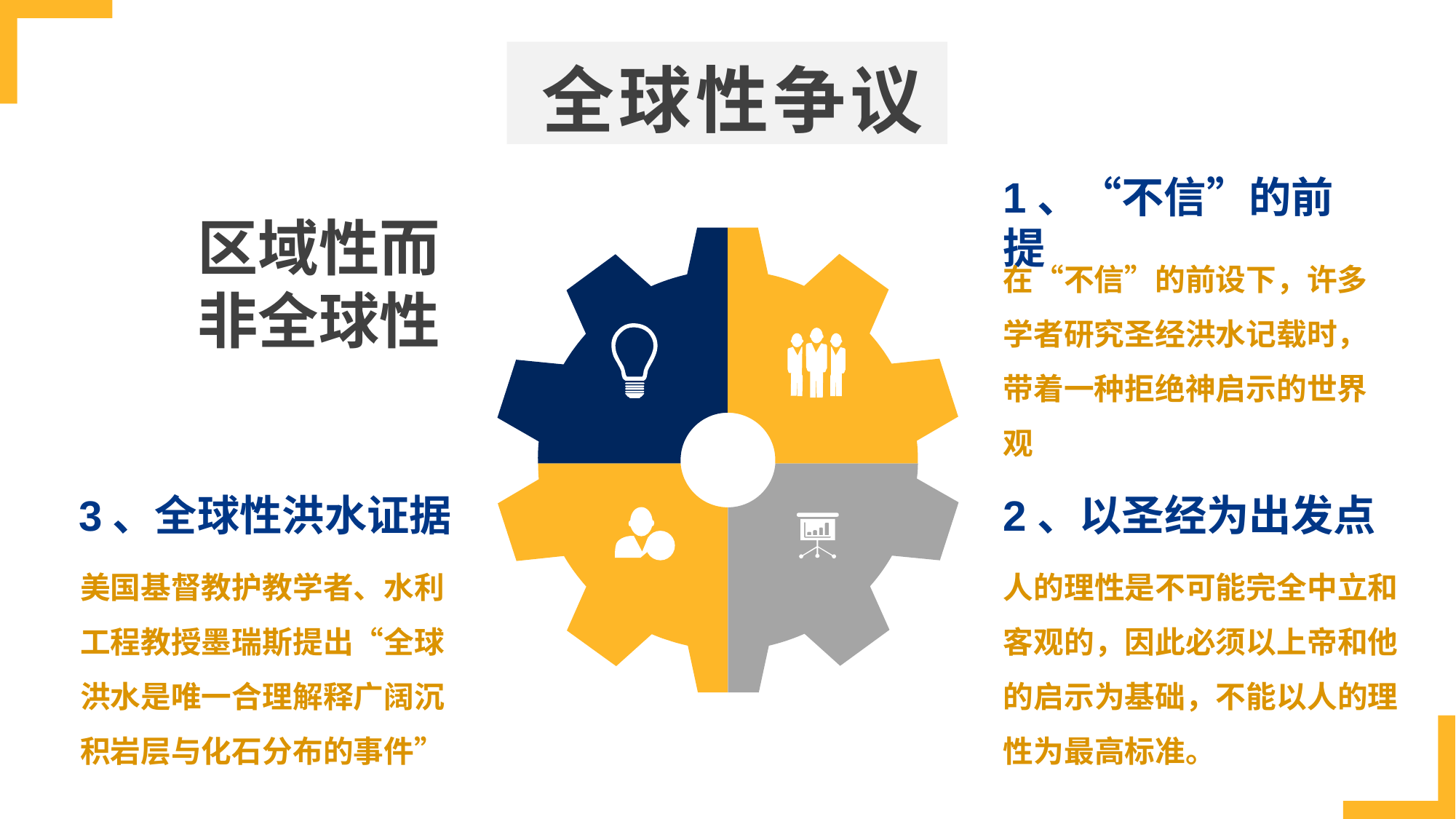

全球性争议
1、“不信”的前提
区域性而非全球性

在“不信”的前设下，许多学者研究圣经洪水记载时，带着一种拒绝神启示的世界观

3、全球性洪水证据
2、以圣经为出发点

美国基督教护教学者、水利工程教授墨瑞斯提出“全球洪水是唯一合理解释广阔沉积岩层与化石分布的事件”
人的理性是不可能完全中立和客观的，因此必须以上帝和他的启示为基础，不能以人的理性为最高标准。